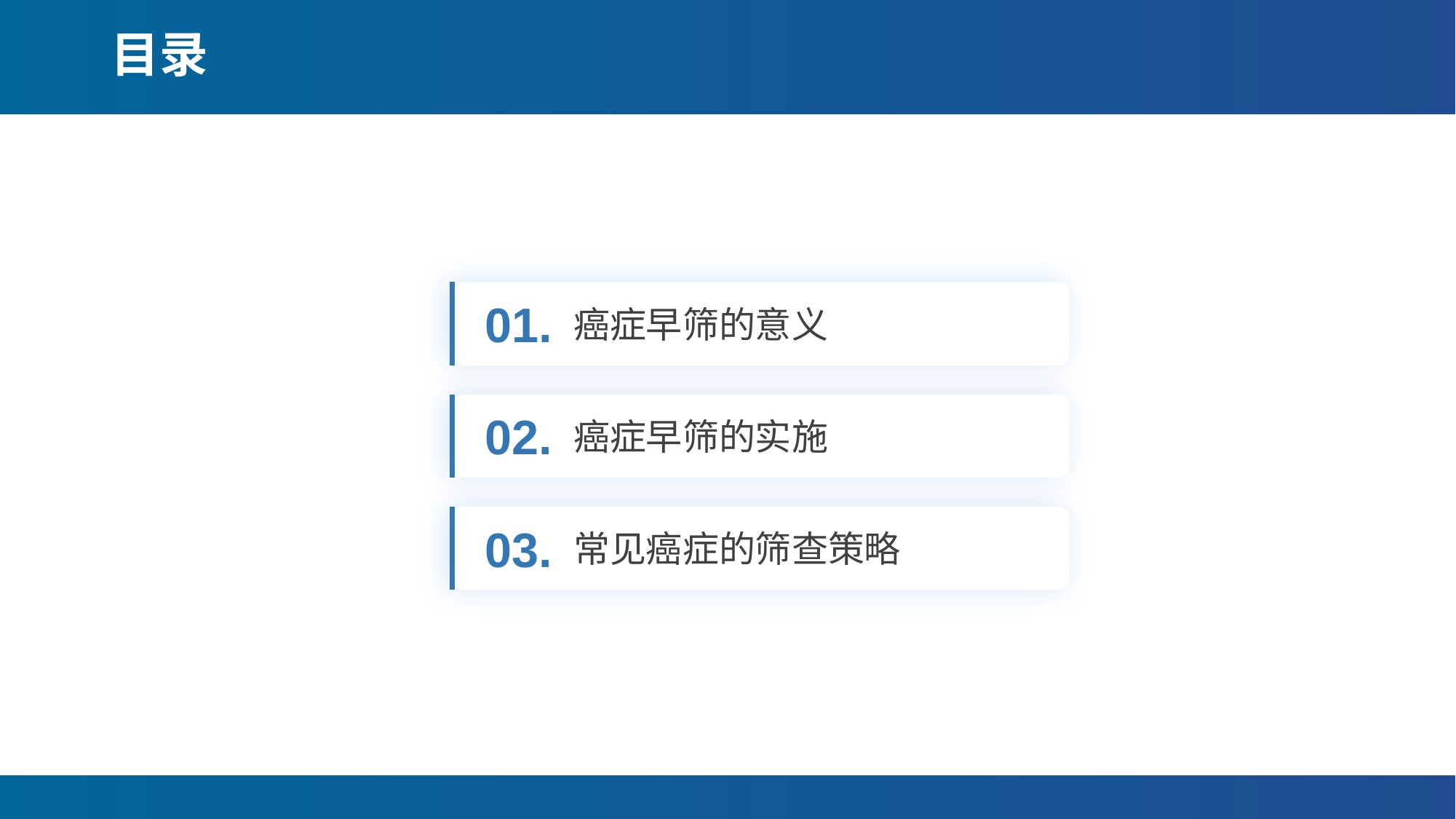

# 目录

01.
癌症早筛的意义

02.
癌症早筛的实施

03.
常见癌症的筛查策略